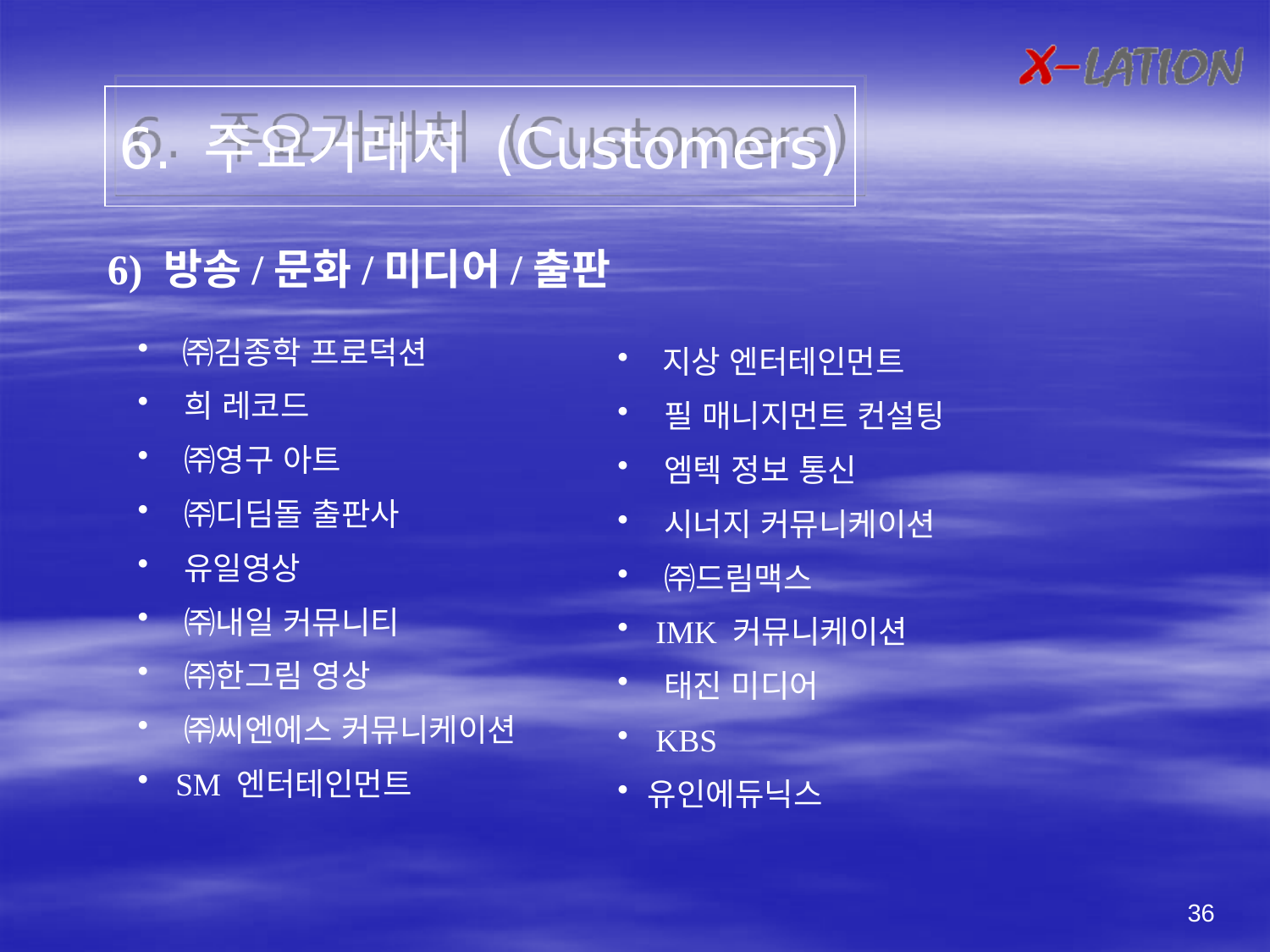

6. 주요거래처 (Customers)
6) 방송/문화/미디어/출판
 ㈜김종학 프로덕션
 희 레코드
 ㈜영구 아트
 ㈜디딤돌 출판사
 유일영상
 ㈜내일 커뮤니티
 ㈜한그림 영상
 ㈜씨엔에스 커뮤니케이션
 SM 엔터테인먼트
 지상 엔터테인먼트
 필 매니지먼트 컨설팅
 엠텍 정보 통신
 시너지 커뮤니케이션
 ㈜드림맥스
 IMK 커뮤니케이션
 태진 미디어
 KBS
유인에듀닉스
36